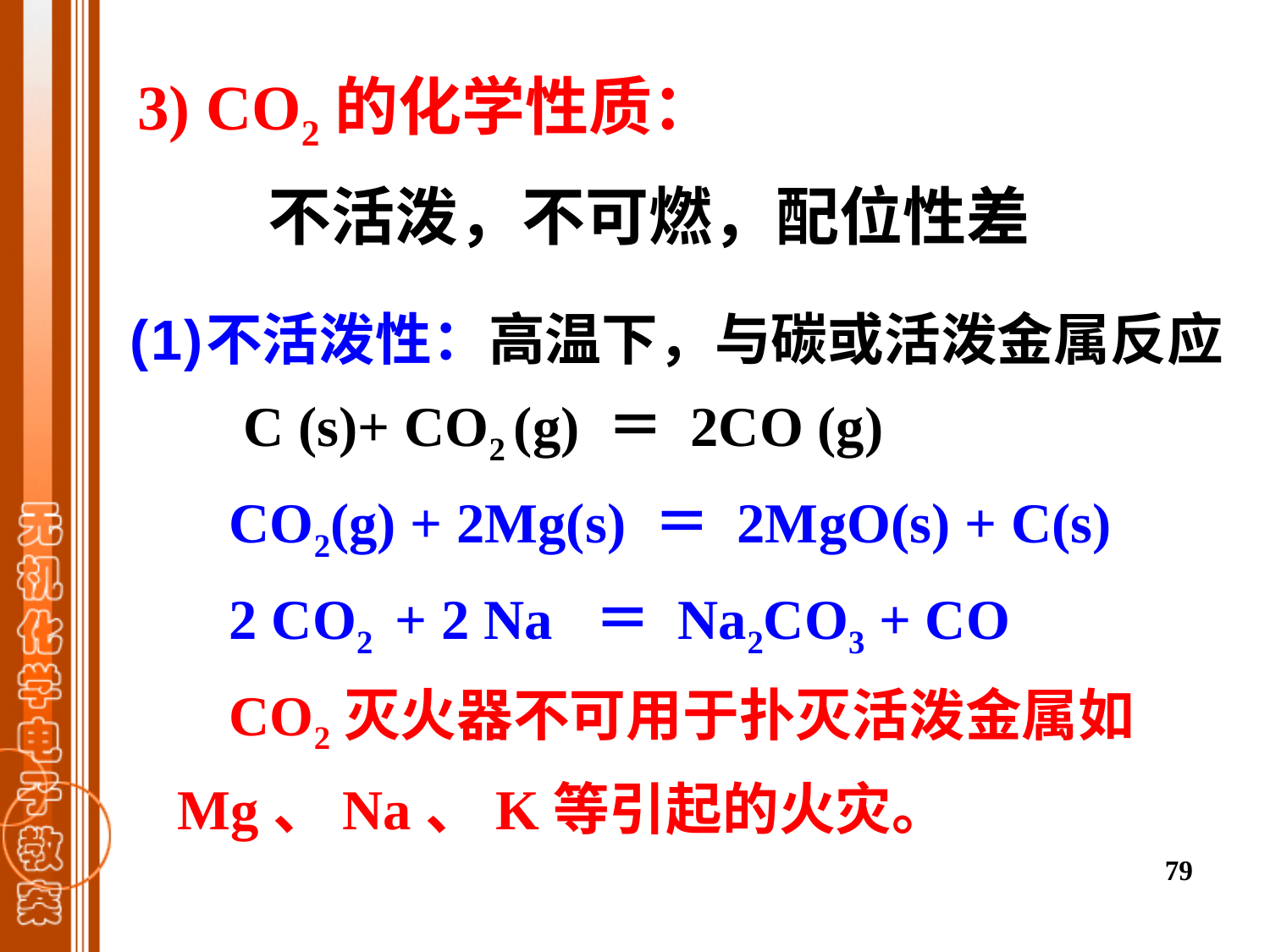

3) CO2的化学性质：
        不活泼，不可燃，配位性差
不活泼性：高温下，与碳或活泼金属反应
        C (s)+ CO2 (g) ＝ 2CO (g)
       CO2(g) + 2Mg(s) ＝ 2MgO(s) + C(s)
       2 CO2  + 2 Na  ＝ Na2CO3 + CO
       CO2灭火器不可用于扑灭活泼金属如Mg、Na、K等引起的火灾。
79